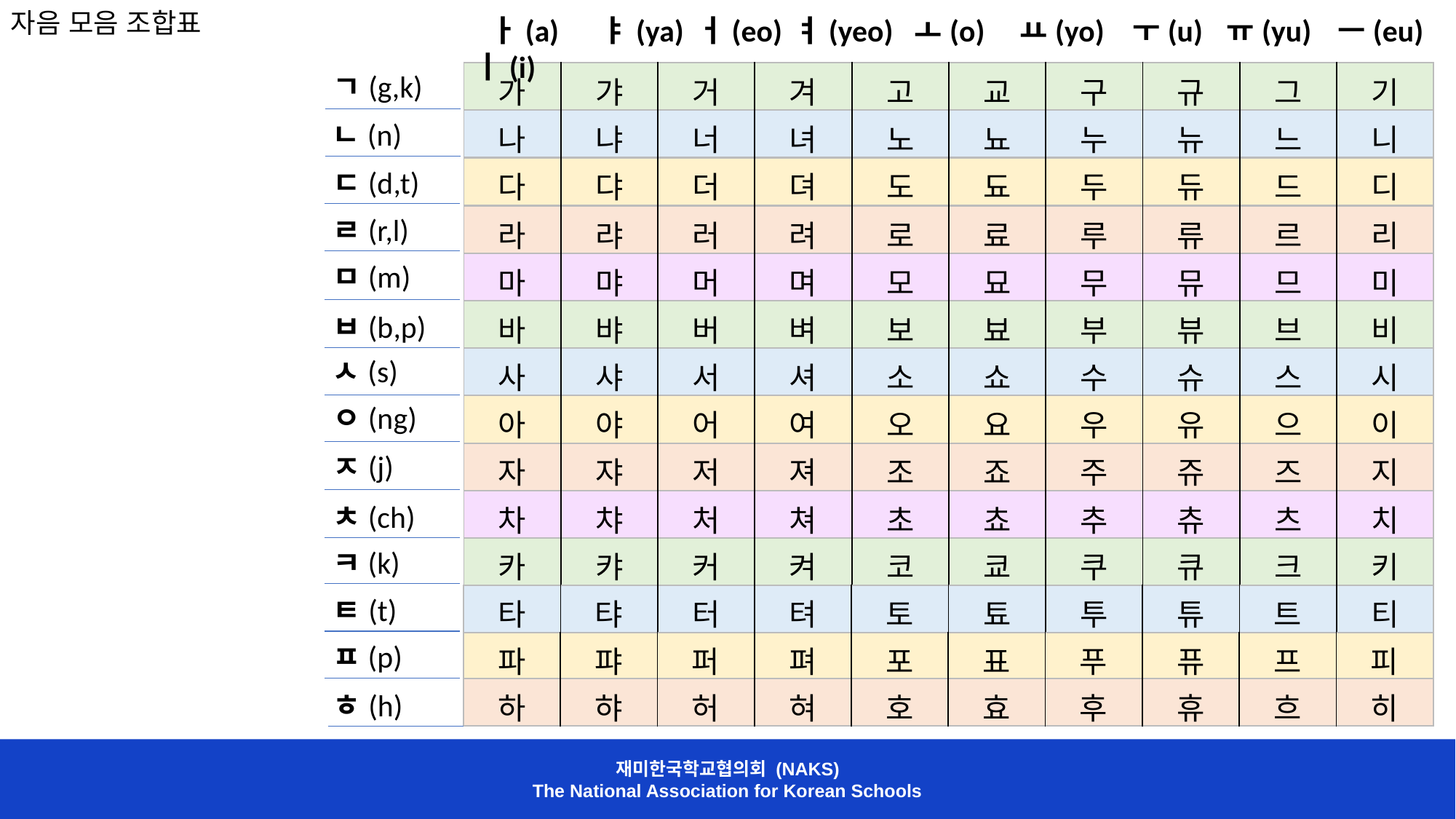

자음 모음 조합표
 ㅏ(a)     ㅑ(ya)  ㅓ(eo)   ㅕ(yeo)  ㅗ(o)    ㅛ(yo)   ㅜ(u)      ㅠ(yu)       ㅡ(eu)  ㅣ(i)
ㄱ(g,k)
| 가 | 갸 | 거 | 겨 | 고 | 교 | 구 | 규 | 그 | 기 |
| --- | --- | --- | --- | --- | --- | --- | --- | --- | --- |
| 나 | 냐 | 너 | 녀 | 노 | 뇨 | 누 | 뉴 | 느 | 니 |
| --- | --- | --- | --- | --- | --- | --- | --- | --- | --- |
ㄴ(n)
| 다 | 댜 | 더 | 뎌 | 도 | 됴 | 두 | 듀 | 드 | 디 |
| --- | --- | --- | --- | --- | --- | --- | --- | --- | --- |
ㄷ(d,t)
ㄹ(r,l)
| 라 | 랴 | 러 | 려 | 로 | 료 | 루 | 류 | 르 | 리 |
| --- | --- | --- | --- | --- | --- | --- | --- | --- | --- |
ㅁ(m)
| 마 | 먀 | 머 | 며 | 모 | 묘 | 무 | 뮤 | 므 | 미 |
| --- | --- | --- | --- | --- | --- | --- | --- | --- | --- |
| 바 | 뱌 | 버 | 벼 | 보 | 뵤 | 부 | 뷰 | 브 | 비 |
| --- | --- | --- | --- | --- | --- | --- | --- | --- | --- |
ㅂ(b,p)
ㅅ(s)
| 사 | 샤 | 서 | 셔 | 소 | 쇼 | 수 | 슈 | 스 | 시 |
| --- | --- | --- | --- | --- | --- | --- | --- | --- | --- |
ㅇ(ng)
| 아 | 야 | 어 | 여 | 오 | 요 | 우 | 유 | 으 | 이 |
| --- | --- | --- | --- | --- | --- | --- | --- | --- | --- |
ㅈ(j)
| 자 | 쟈 | 저 | 져 | 조 | 죠 | 주 | 쥬 | 즈 | 지 |
| --- | --- | --- | --- | --- | --- | --- | --- | --- | --- |
| 차 | 챠 | 처 | 쳐 | 초 | 쵸 | 추 | 츄 | 츠 | 치 |
| --- | --- | --- | --- | --- | --- | --- | --- | --- | --- |
ㅊ(ch)
| 카 | 캬 | 커 | 켜 | 코 | 쿄 | 쿠 | 큐 | 크 | 키 |
| --- | --- | --- | --- | --- | --- | --- | --- | --- | --- |
ㅋ(k)
| 타 | 탸 | 터 | 텨 | 토 | 툐 | 투 | 튜 | 트 | 티 |
| --- | --- | --- | --- | --- | --- | --- | --- | --- | --- |
ㅌ(t)
ㅍ(p)
| 파 | 퍄 | 퍼 | 펴 | 포 | 표 | 푸 | 퓨 | 프 | 피 |
| --- | --- | --- | --- | --- | --- | --- | --- | --- | --- |
| 하 | 햐 | 허 | 혀 | 호 | 효 | 후 | 휴 | 흐 | 히 |
| --- | --- | --- | --- | --- | --- | --- | --- | --- | --- |
ㅎ(h)
재미한국학교협의회 (NAKS)
The National Association for Korean Schools